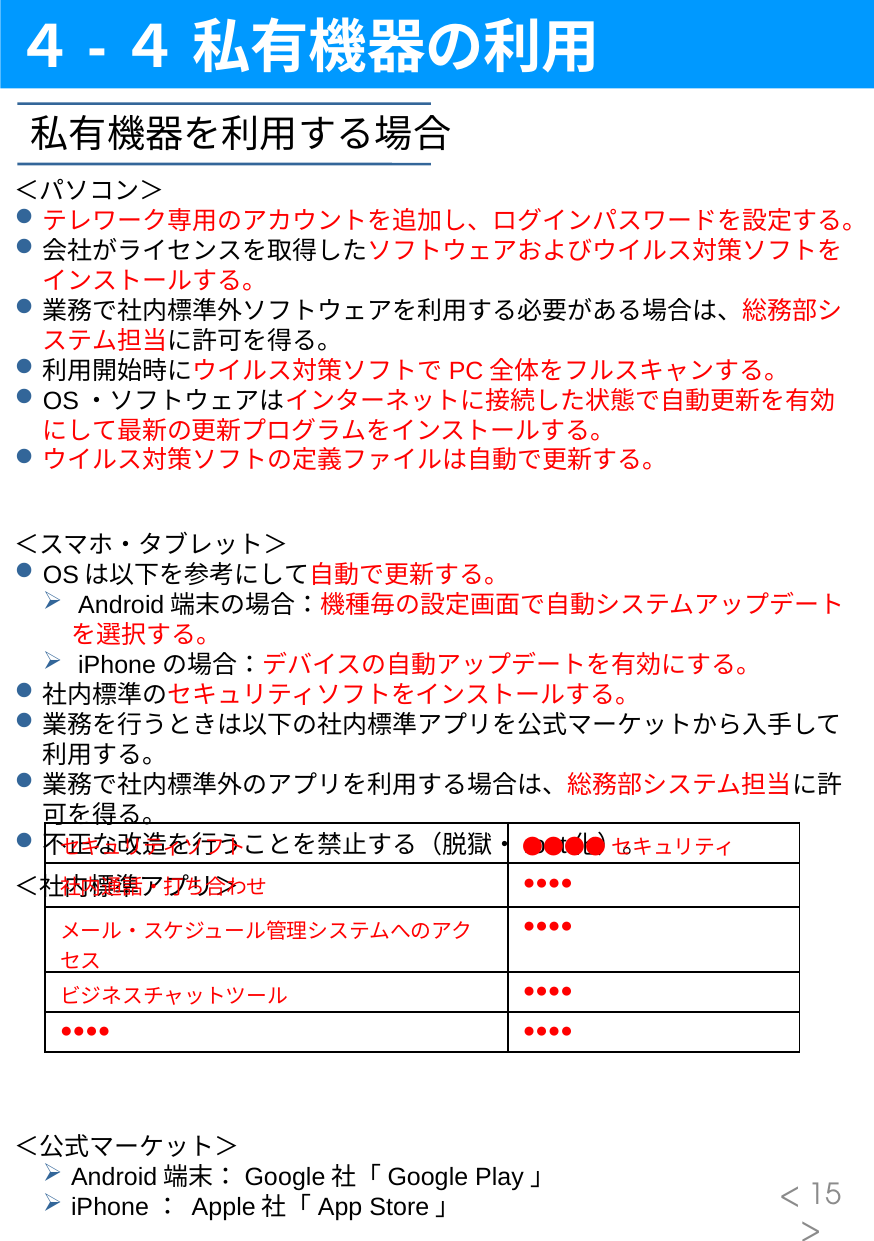

４-４ 私有機器の利用
私有機器を利用する場合

＜パソコン＞
テレワーク専用のアカウントを追加し、ログインパスワードを設定する。
会社がライセンスを取得したソフトウェアおよびウイルス対策ソフトをインストールする。
業務で社内標準外ソフトウェアを利用する必要がある場合は、総務部システム担当に許可を得る。
利用開始時にウイルス対策ソフトでPC全体をフルスキャンする。
OS・ソフトウェアはインターネットに接続した状態で自動更新を有効にして最新の更新プログラムをインストールする。
ウイルス対策ソフトの定義ファイルは自動で更新する。

＜スマホ・タブレット＞
OSは以下を参考にして自動で更新する。
 Android端末の場合：機種毎の設定画面で自動システムアップデートを選択する。
 iPhoneの場合：デバイスの自動アップデートを有効にする。
社内標準のセキュリティソフトをインストールする。
業務を行うときは以下の社内標準アプリを公式マーケットから入手して利用する。
業務で社内標準外のアプリを利用する場合は、総務部システム担当に許可を得る。
不正な改造を行うことを禁止する（脱獄・root化）。
＜社内標準アプリ＞

＜公式マーケット＞
Android端末：Google社「Google Play」
iPhone： Apple社「App Store」

| セキュリティソフト | ●●●●セキュリティ |
| --- | --- |
| 社内通話・打ち合わせ | ●●●● |
| メール・スケジュール管理システムへのアクセス | ●●●● |
| ビジネスチャットツール | ●●●● |
| ●●●● | ●●●● |
< 15 >